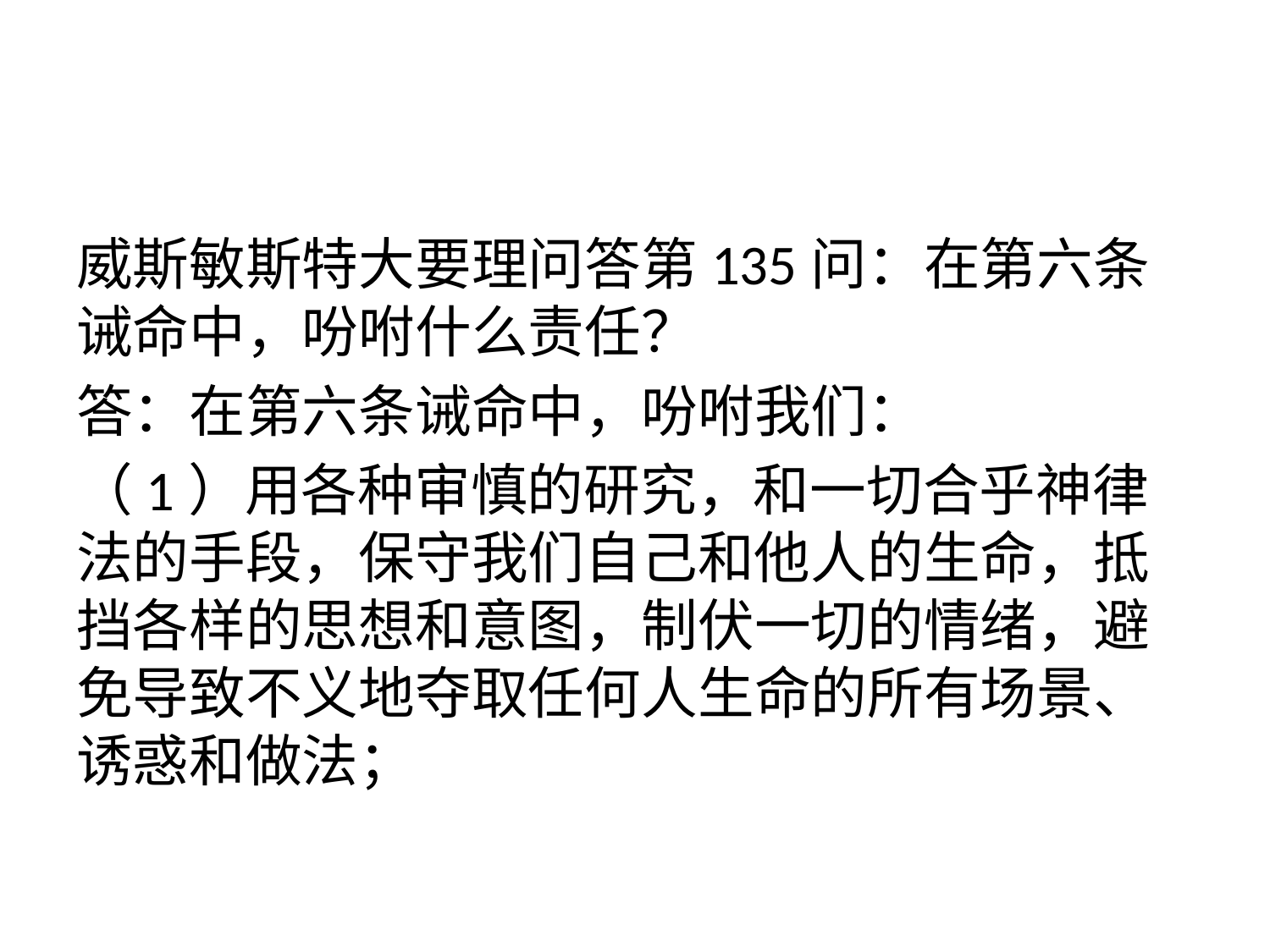

#
威斯敏斯特大要理问答第135问：在第六条诫命中，吩咐什么责任？
答：在第六条诫命中，吩咐我们：
（1）用各种审慎的研究，和一切合乎神律法的手段，保守我们自己和他人的生命，抵挡各样的思想和意图，制伏一切的情绪，避免导致不义地夺取任何人生命的所有场景、诱惑和做法；